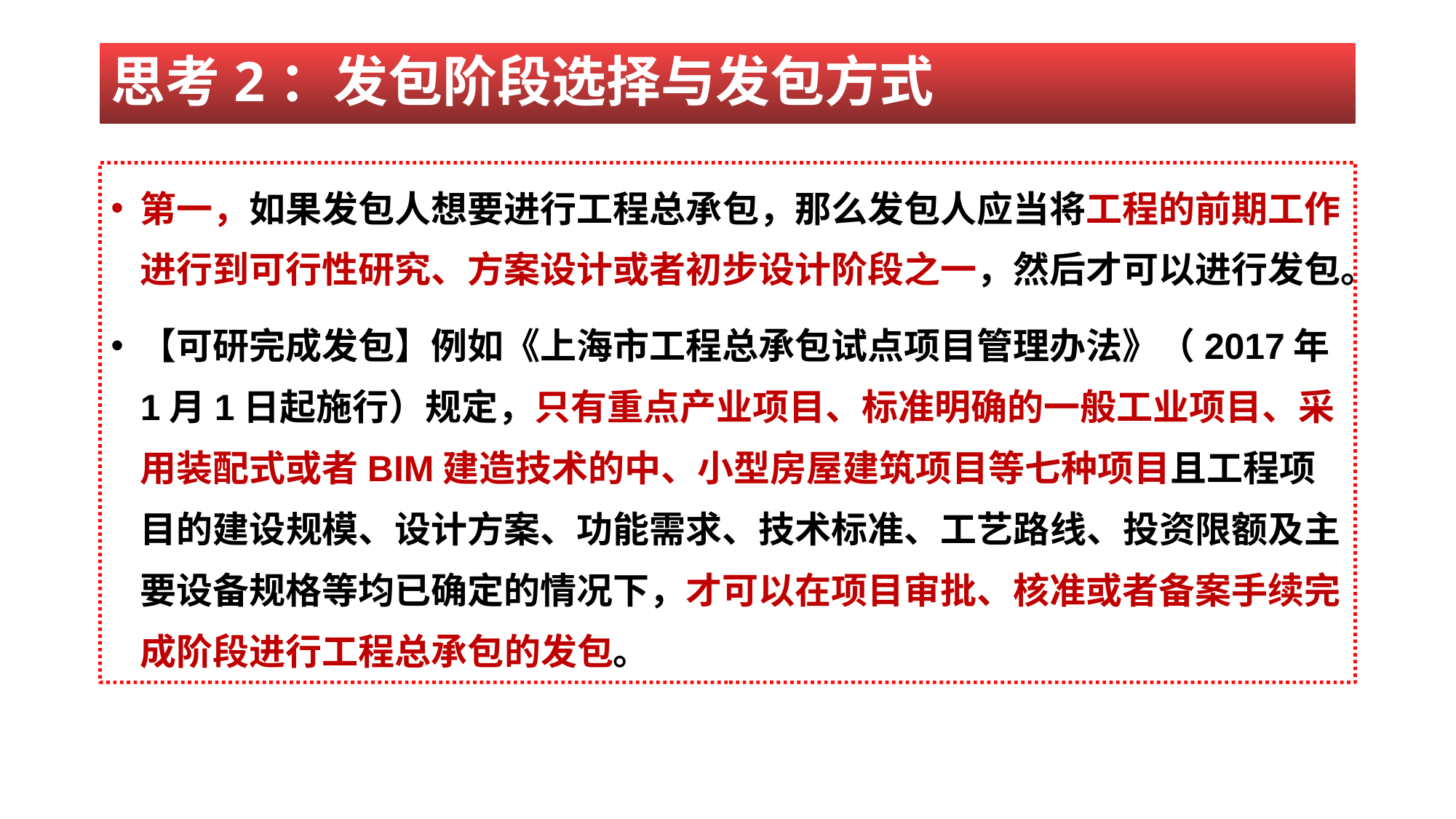

# 思考2：发包阶段选择与发包方式
第一，如果发包人想要进行工程总承包，那么发包人应当将工程的前期工作进行到可行性研究、方案设计或者初步设计阶段之一，然后才可以进行发包。
【可研完成发包】例如《上海市工程总承包试点项目管理办法》（2017年1月1日起施行）规定，只有重点产业项目、标准明确的一般工业项目、采用装配式或者BIM建造技术的中、小型房屋建筑项目等七种项目且工程项目的建设规模、设计方案、功能需求、技术标准、工艺路线、投资限额及主要设备规格等均已确定的情况下，才可以在项目审批、核准或者备案手续完成阶段进行工程总承包的发包。